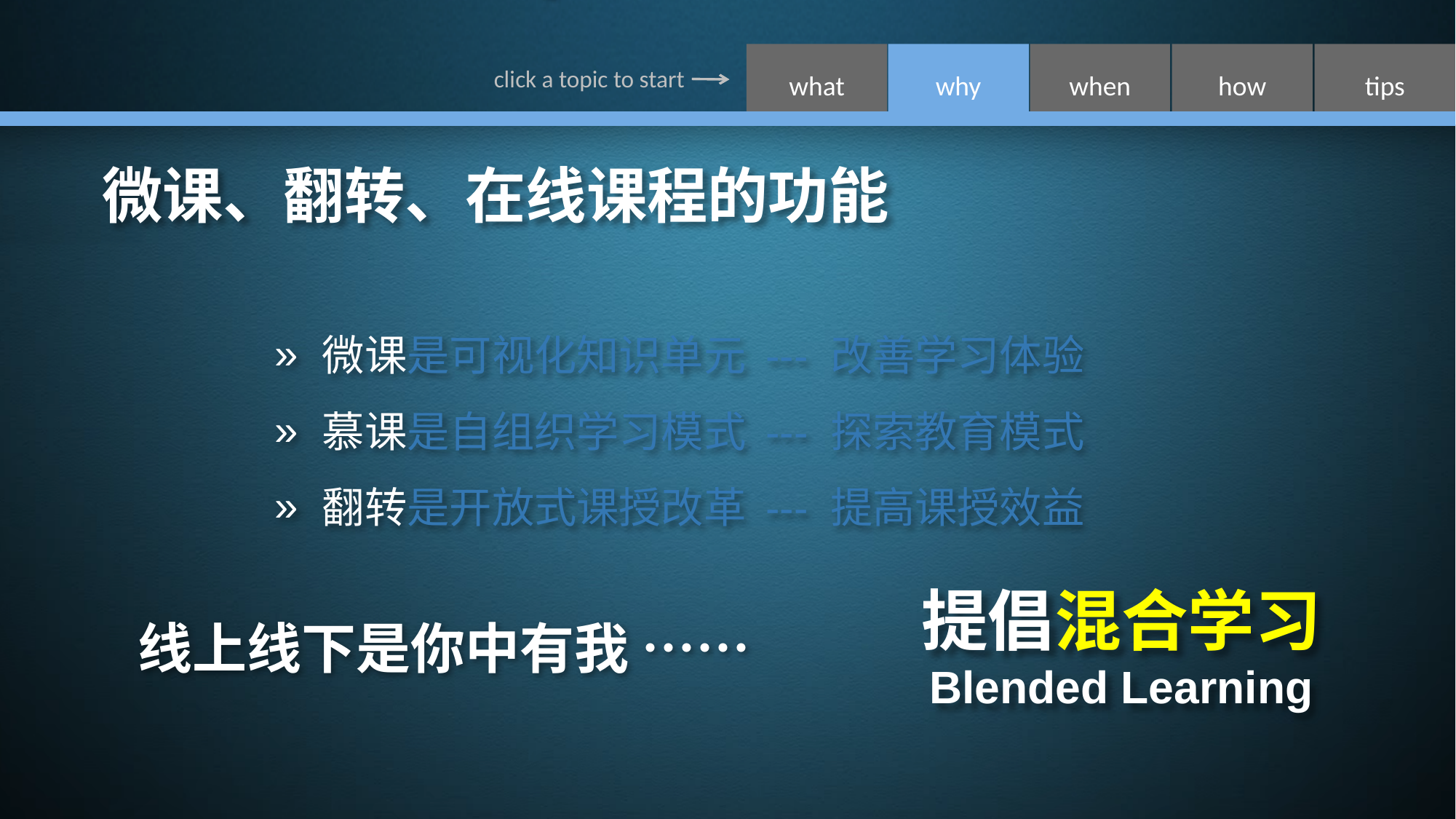

# 微课、翻转、在线课程的功能
微课是可视化知识单元 --- 改善学习体验
慕课是自组织学习模式 --- 探索教育模式
翻转是开放式课授改革 --- 提高课授效益

提倡混合学习
Blended Learning
线上线下是你中有我 ……